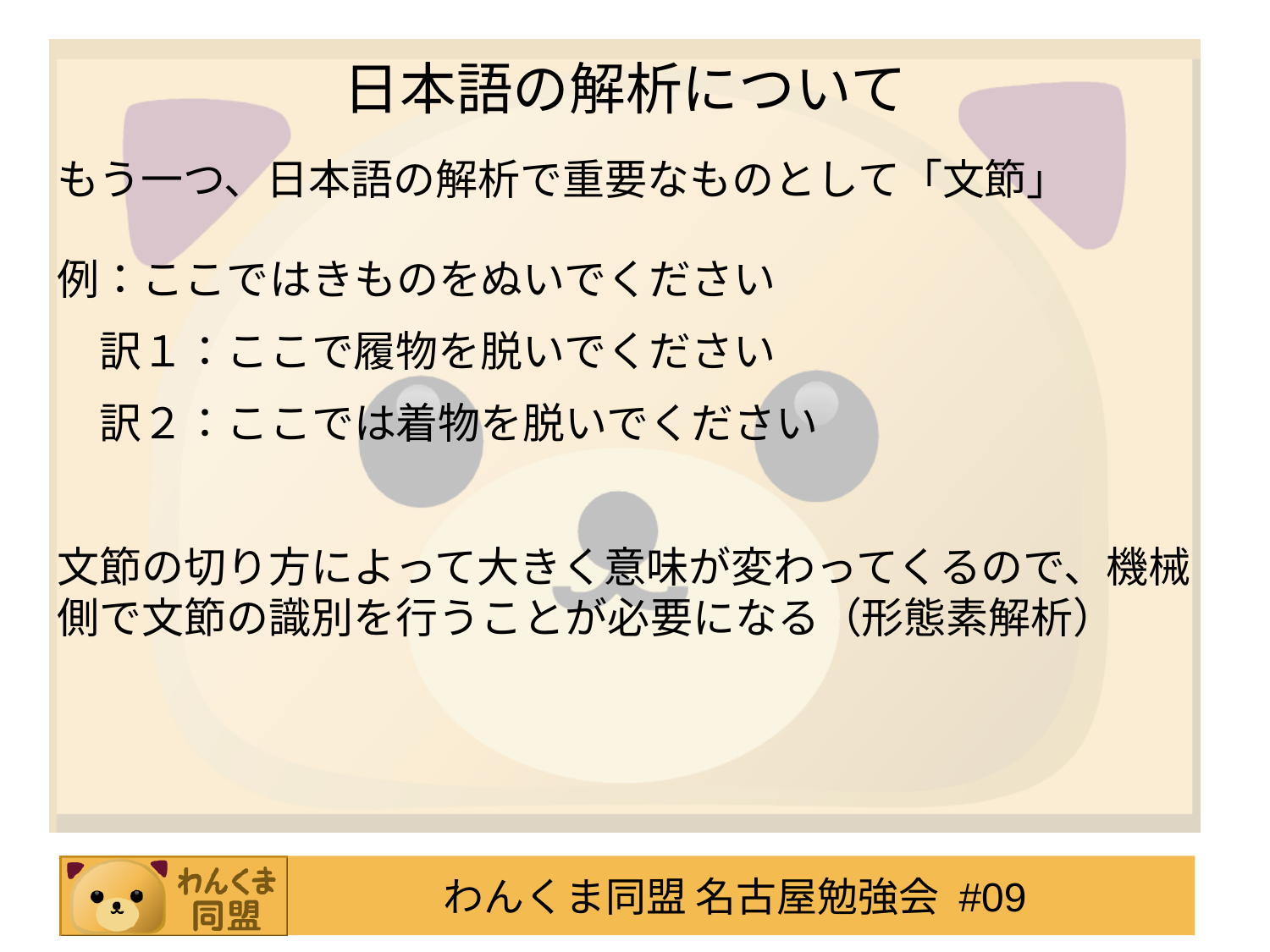

日本語の解析について
もう一つ、日本語の解析で重要なものとして「文節」

例：ここではきものをぬいでください
　訳１：ここで履物を脱いでください
　訳２：ここでは着物を脱いでください

文節の切り方によって大きく意味が変わってくるので、機械側で文節の識別を行うことが必要になる（形態素解析）